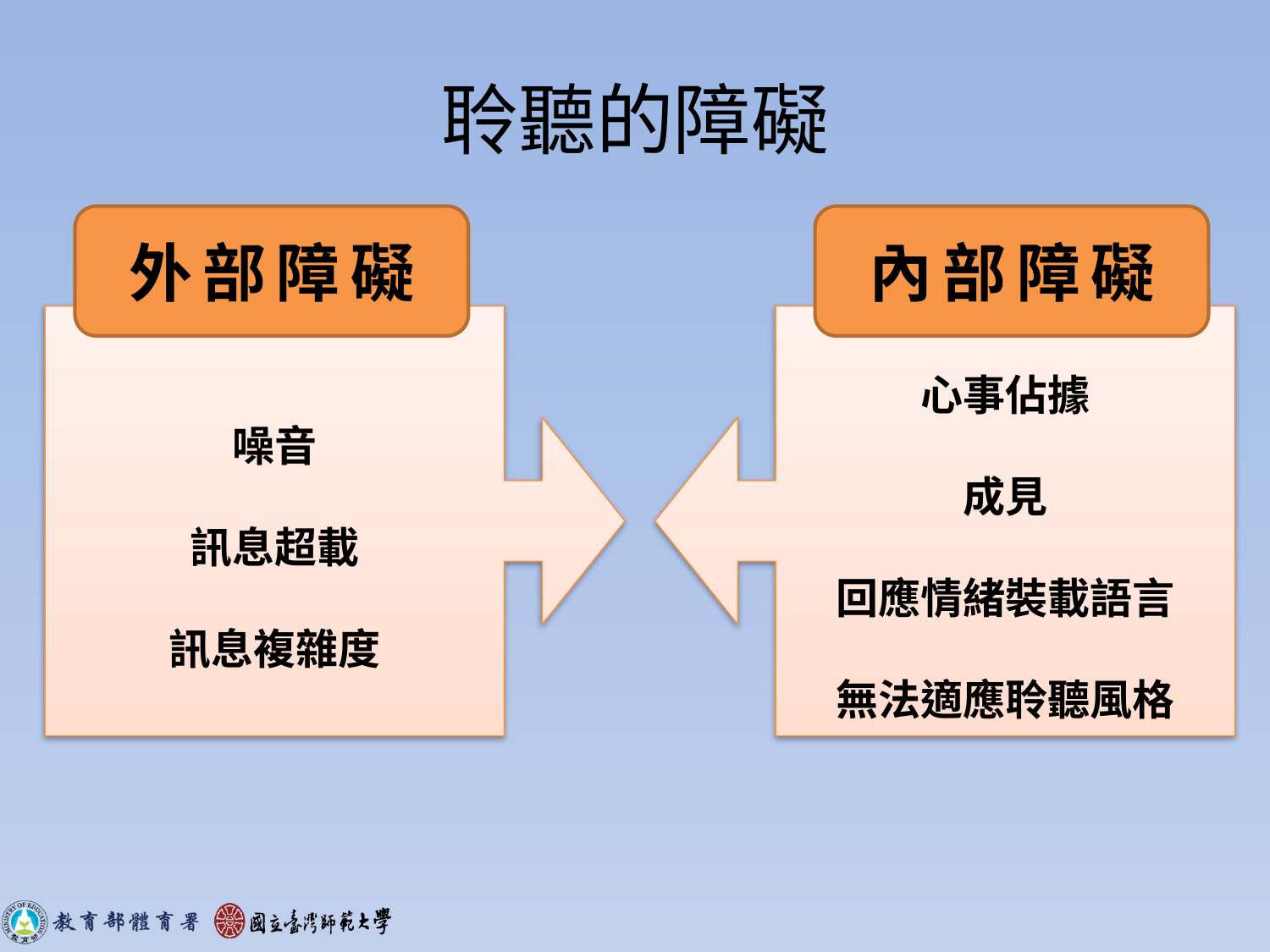

# 聆聽的障礙
外部障礙
內部障礙
噪音
訊息超載
訊息複雜度
心事佔據
成見
回應情緒裝載語言
無法適應聆聽風格